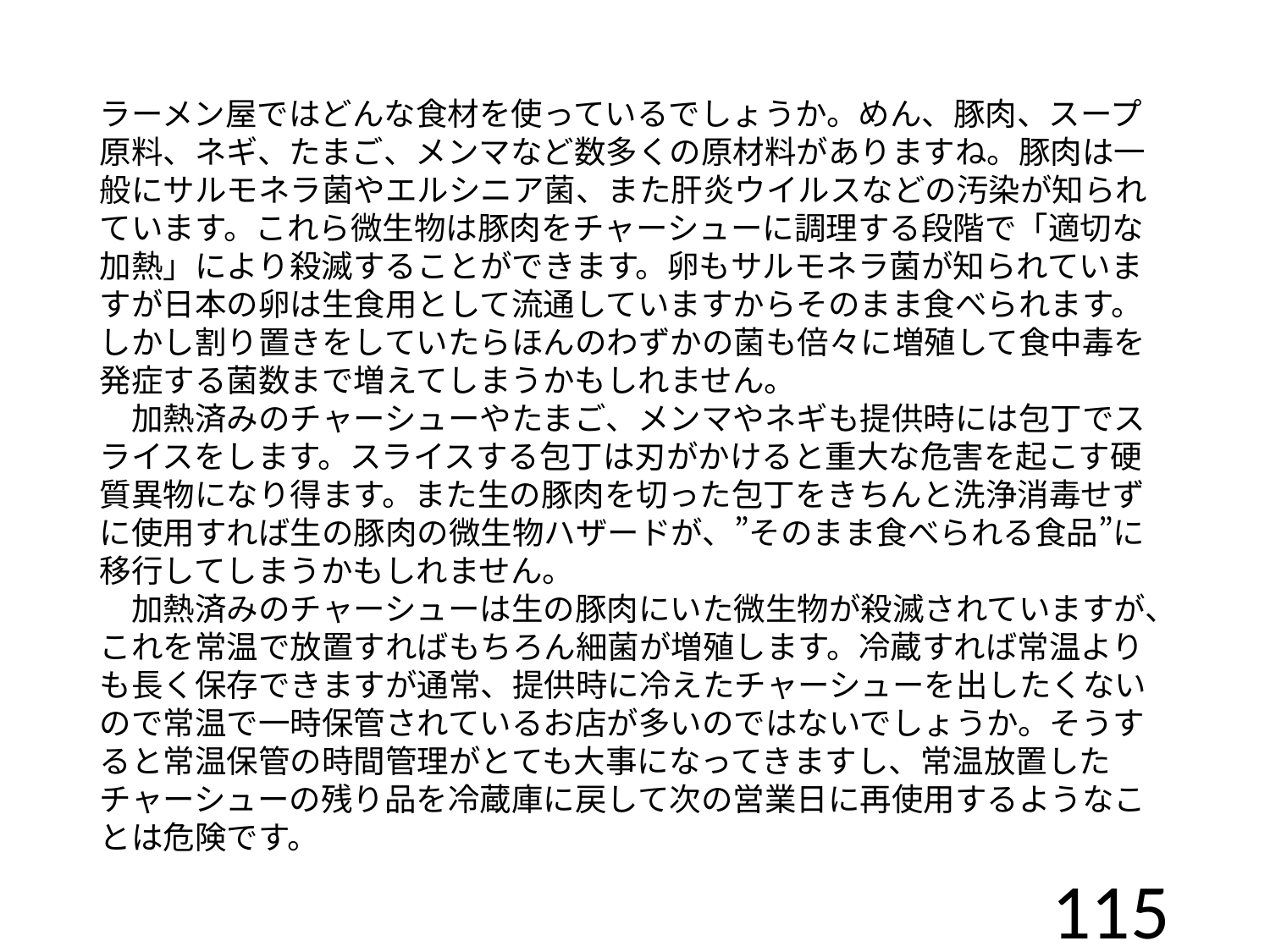

ラーメン屋ではどんな食材を使っているでしょうか。めん、豚肉、スープ原料、ネギ、たまご、メンマなど数多くの原材料がありますね。豚肉は一般にサルモネラ菌やエルシニア菌、また肝炎ウイルスなどの汚染が知られています。これら微生物は豚肉をチャーシューに調理する段階で「適切な加熱」により殺滅することができます。卵もサルモネラ菌が知られていますが日本の卵は生食用として流通していますからそのまま食べられます。しかし割り置きをしていたらほんのわずかの菌も倍々に増殖して食中毒を発症する菌数まで増えてしまうかもしれません。
　加熱済みのチャーシューやたまご、メンマやネギも提供時には包丁でスライスをします。スライスする包丁は刃がかけると重大な危害を起こす硬質異物になり得ます。また生の豚肉を切った包丁をきちんと洗浄消毒せずに使用すれば生の豚肉の微生物ハザードが、”そのまま食べられる食品”に移行してしまうかもしれません。
　加熱済みのチャーシューは生の豚肉にいた微生物が殺滅されていますが、これを常温で放置すればもちろん細菌が増殖します。冷蔵すれば常温よりも長く保存できますが通常、提供時に冷えたチャーシューを出したくないので常温で一時保管されているお店が多いのではないでしょうか。そうすると常温保管の時間管理がとても大事になってきますし、常温放置したチャーシューの残り品を冷蔵庫に戻して次の営業日に再使用するようなことは危険です。

115